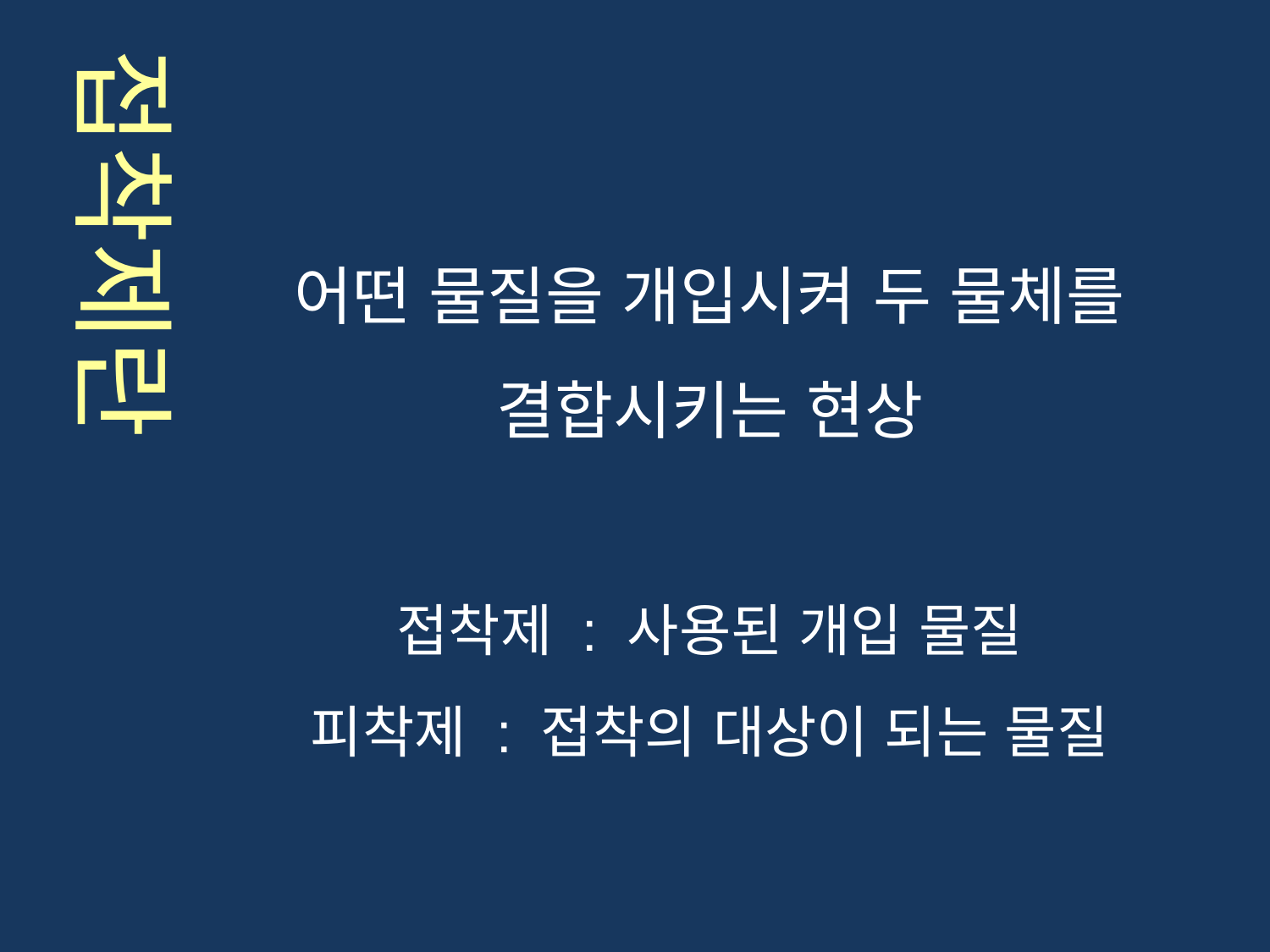

접착제란
어떤 물질을 개입시켜 두 물체를
결합시키는 현상

접착제 : 사용된 개입 물질
피착제 : 접착의 대상이 되는 물질